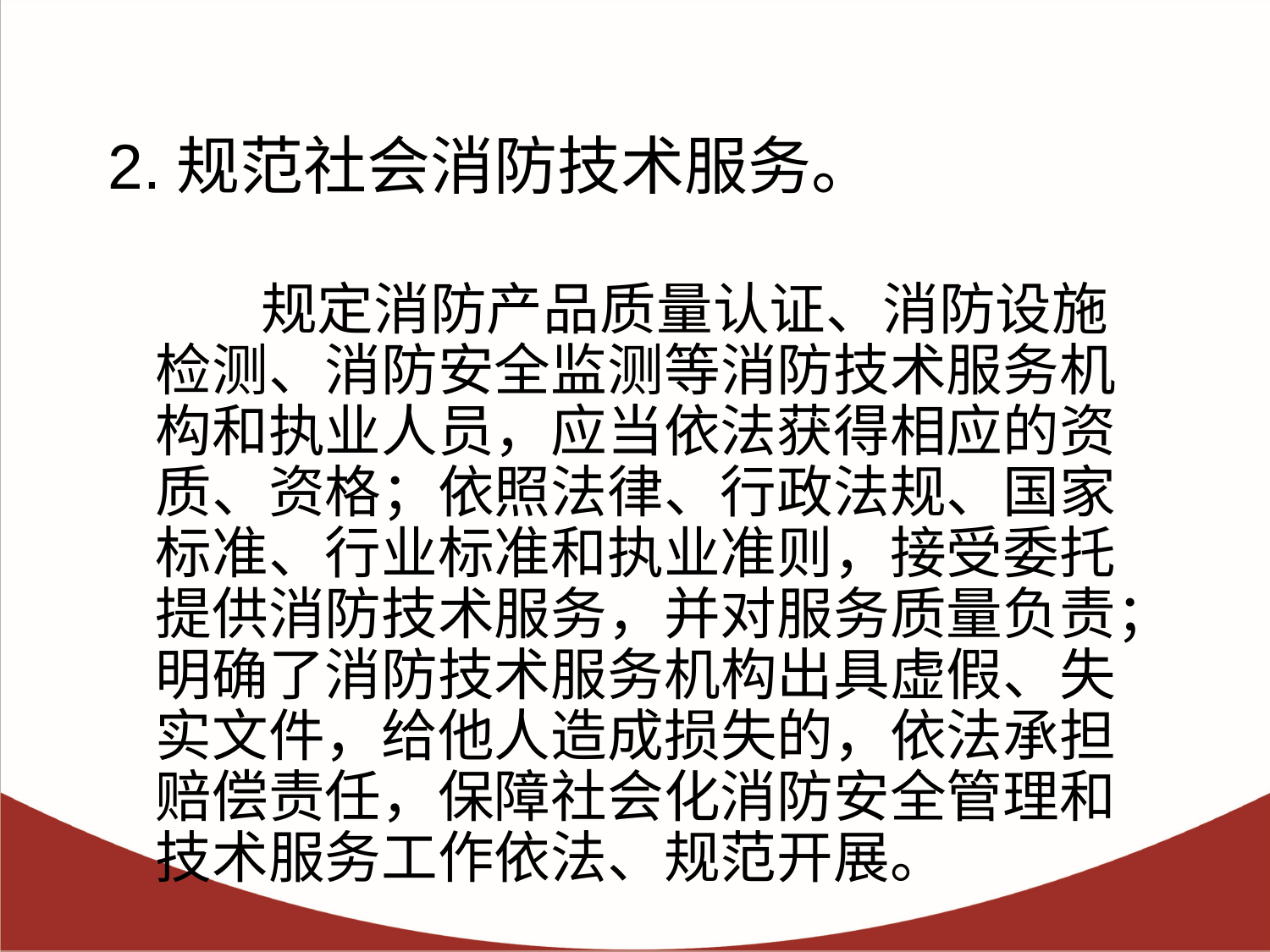

# 2.规范社会消防技术服务。
           规定消防产品质量认证、消防设施检测、消防安全监测等消防技术服务机构和执业人员，应当依法获得相应的资质、资格；依照法律、行政法规、国家标准、行业标准和执业准则，接受委托提供消防技术服务，并对服务质量负责；明确了消防技术服务机构出具虚假、失实文件，给他人造成损失的，依法承担赔偿责任，保障社会化消防安全管理和技术服务工作依法、规范开展。